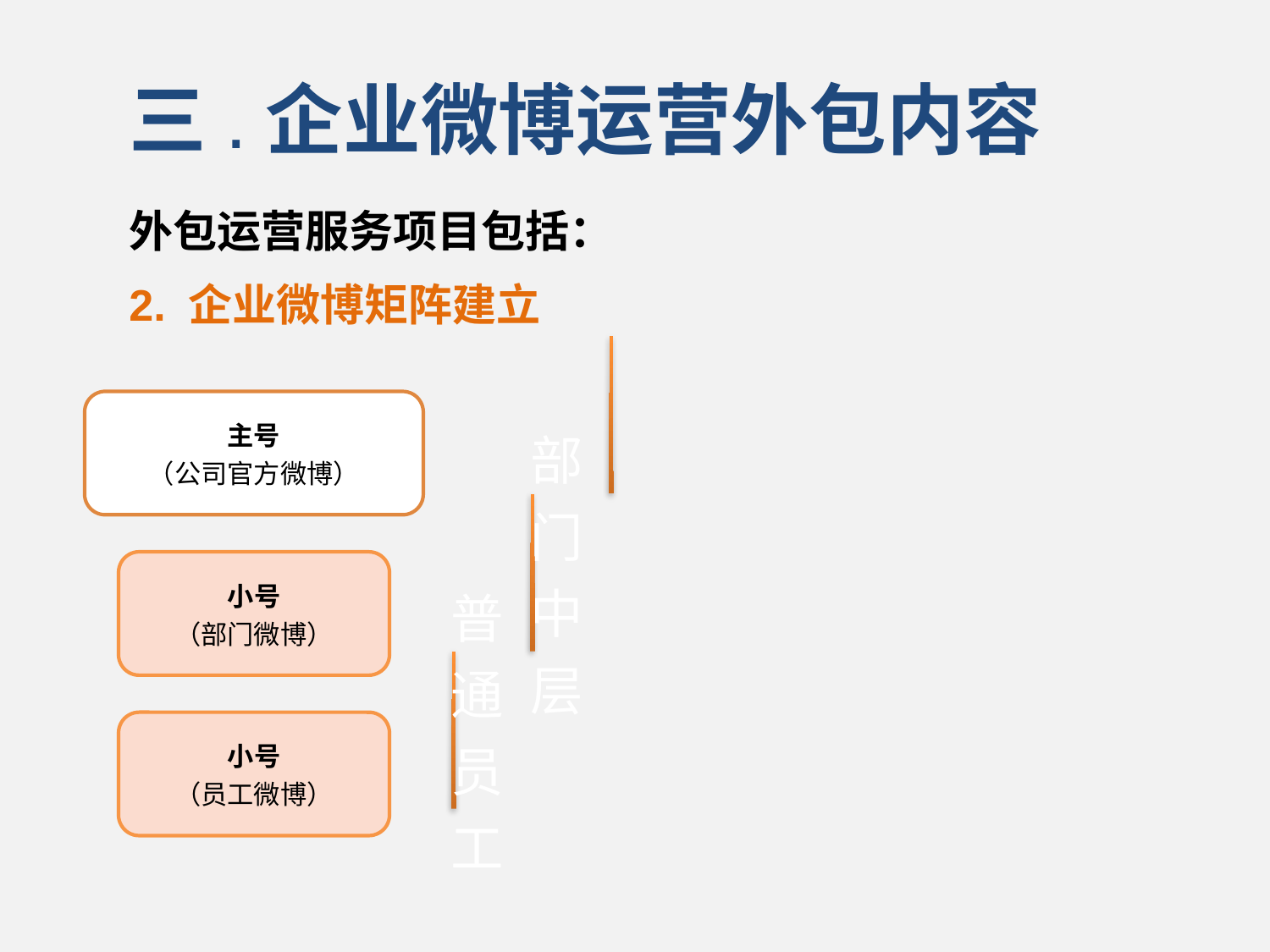

# 三.企业微博运营外包内容
外包运营服务项目包括：
2. 企业微博矩阵建立

主号
（公司官方微博）
小号
（部门微博）
小号
（员工微博）